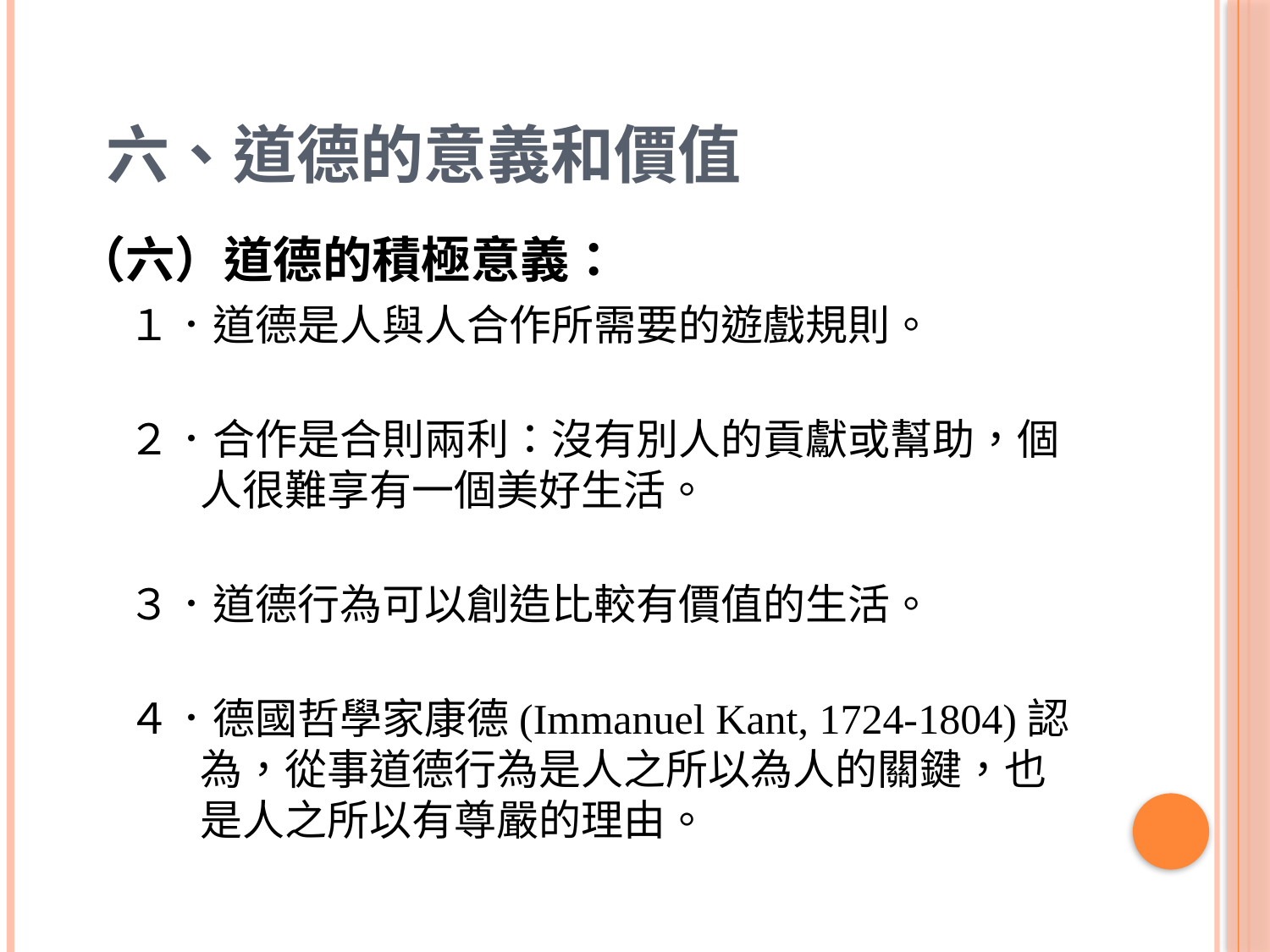

# 六、道德的意義和價值
（六）道德的積極意義：
　 １．道德是人與人合作所需要的遊戲規則。

　 ２．合作是合則兩利：沒有別人的貢獻或幫助，個人很難享有一個美好生活。

　 ３．道德行為可以創造比較有價值的生活。

　 ４．德國哲學家康德(Immanuel Kant, 1724-1804)認為，從事道德行為是人之所以為人的關鍵，也是人之所以有尊嚴的理由。